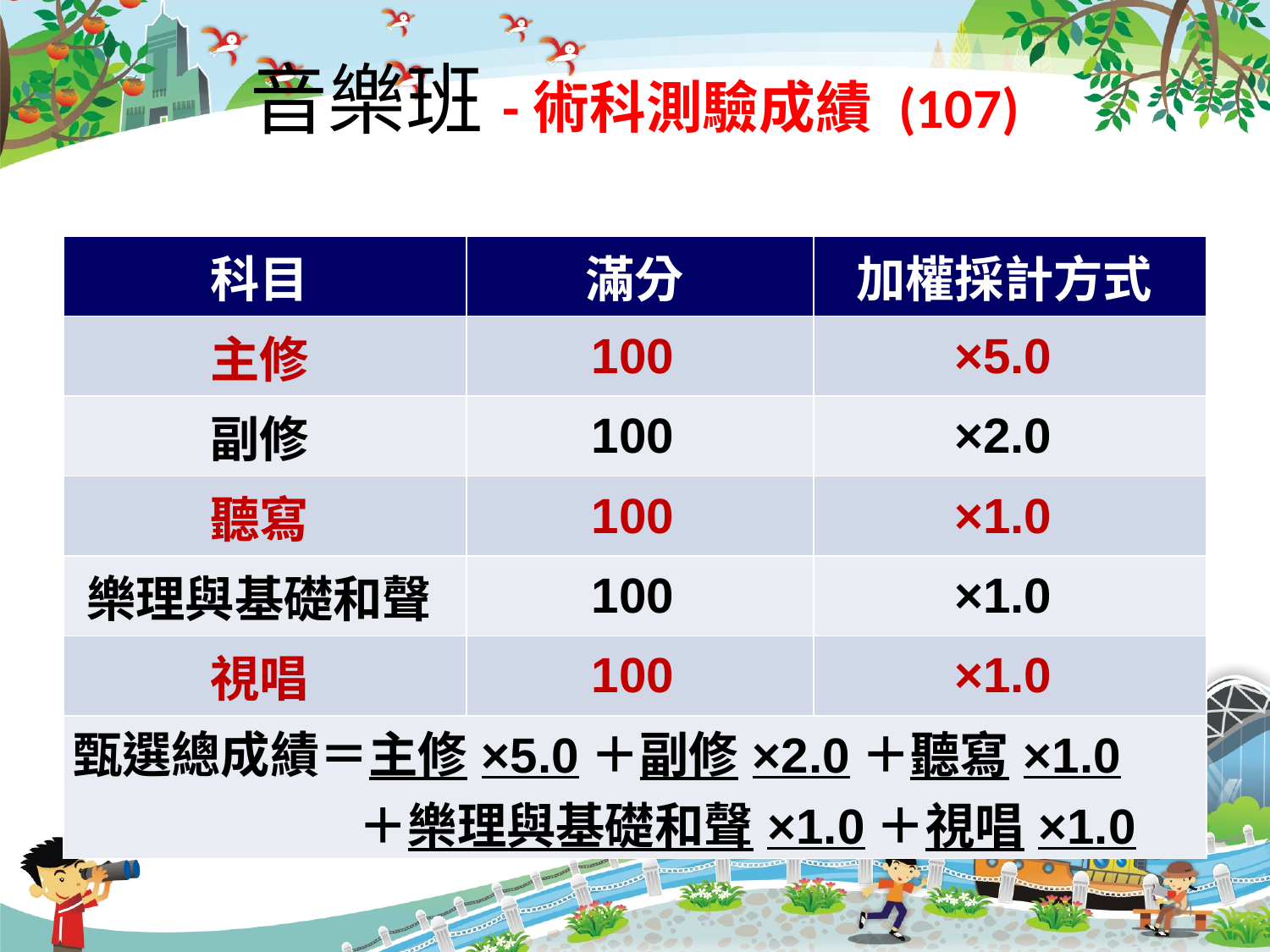

# 音樂班-術科測驗成績 (107)
| 科目 | 滿分 | 加權採計方式 |
| --- | --- | --- |
| 主修 | 100 | ×5.0 |
| 副修 | 100 | ×2.0 |
| 聽寫 | 100 | ×1.0 |
| 樂理與基礎和聲 | 100 | ×1.0 |
| 視唱 | 100 | ×1.0 |
| 甄選總成績＝主修×5.0＋副修×2.0＋聽寫×1.0 ＋樂理與基礎和聲×1.0＋視唱×1.0 |  |  |
84